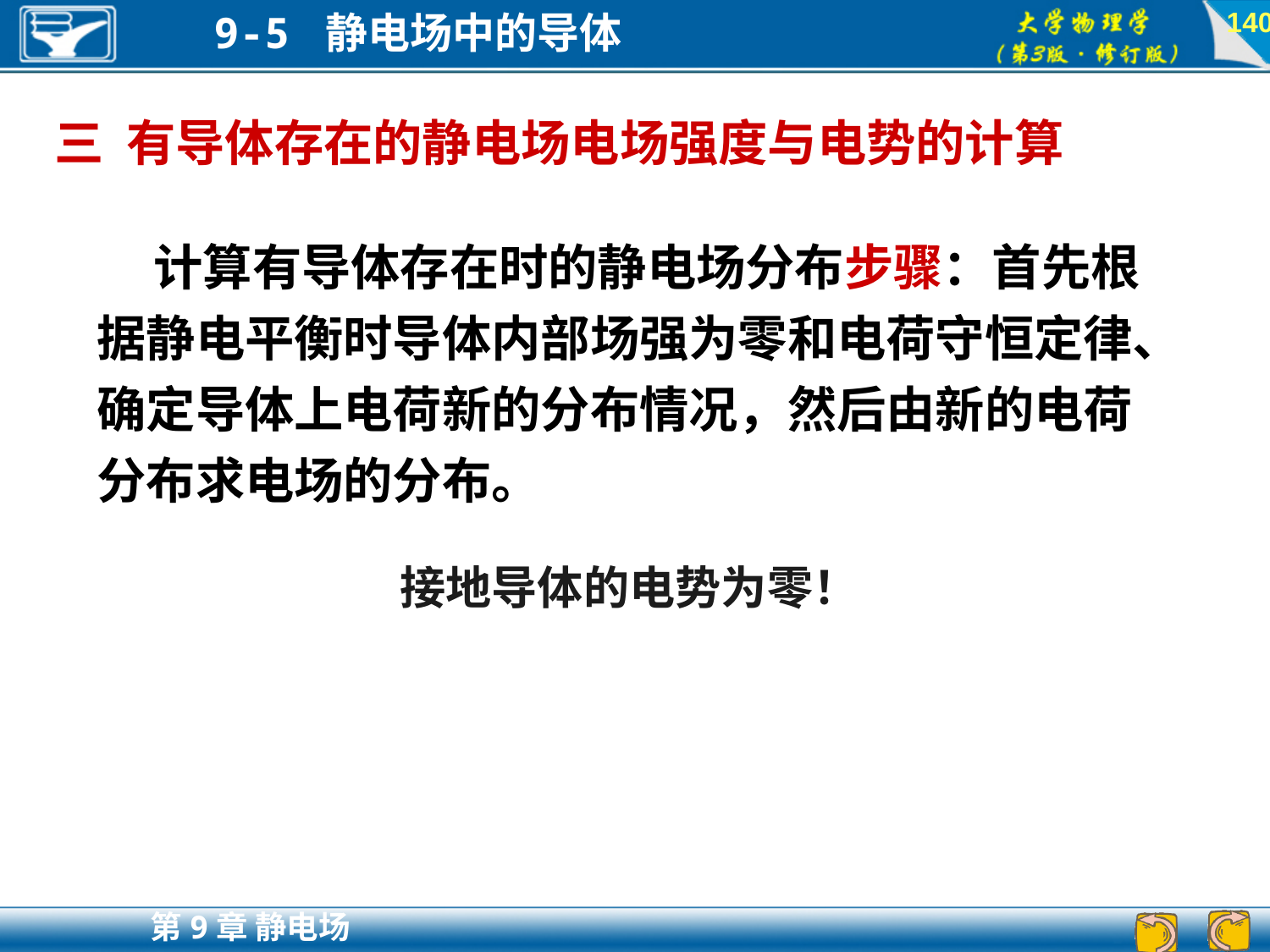

140
三  有导体存在的静电场电场强度与电势的计算
    计算有导体存在时的静电场分布步骤：首先根据静电平衡时导体内部场强为零和电荷守恒定律、确定导体上电荷新的分布情况，然后由新的电荷分布求电场的分布。
接地导体的电势为零！